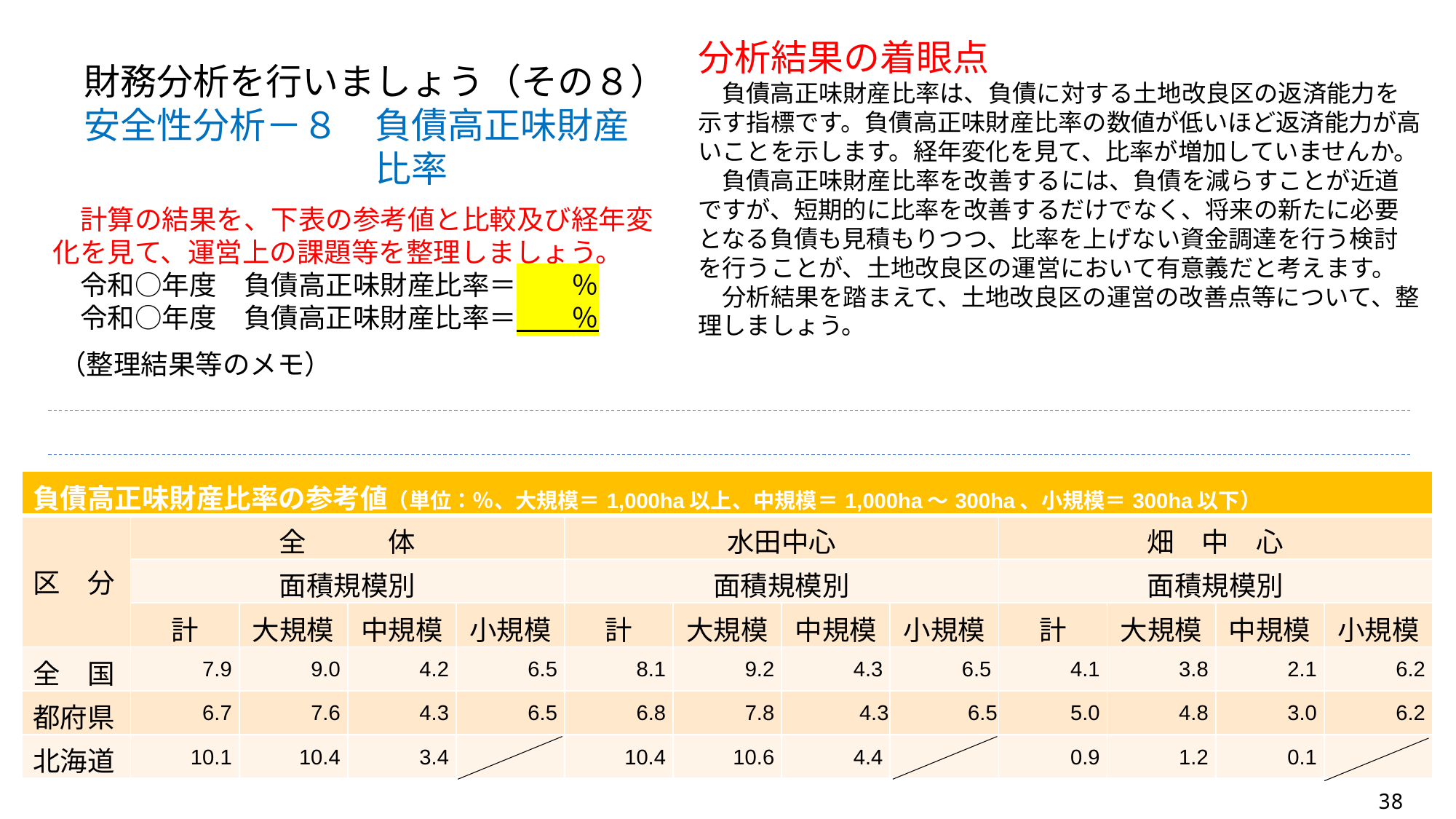

分析結果の着眼点
　負債高正味財産比率は、負債に対する土地改良区の返済能力を示す指標です。負債高正味財産比率の数値が低いほど返済能力が高いことを示します。経年変化を見て、比率が増加していませんか。
　負債高正味財産比率を改善するには、負債を減らすことが近道ですが、短期的に比率を改善するだけでなく、将来の新たに必要となる負債も見積もりつつ、比率を上げない資金調達を行う検討を行うことが、土地改良区の運営において有意義だと考えます。
　分析結果を踏まえて、土地改良区の運営の改善点等について、整理しましょう。
財務分析を行いましょう（その８）
安全性分析－８　負債高正味財産
　　　　　　　　比率
　計算の結果を、下表の参考値と比較及び経年変化を見て、運営上の課題等を整理しましょう。
　令和○年度　負債高正味財産比率＝　　％
　令和○年度　負債高正味財産比率＝　　％
（整理結果等のメモ）
| 負債高正味財産比率の参考値（単位：％、大規模＝1,000ha以上、中規模＝1,000ha～300ha、小規模＝300ha以下） |  |  |  |  |  |  |  |  |  |  |  |  |
| --- | --- | --- | --- | --- | --- | --- | --- | --- | --- | --- | --- | --- |
| 区　分 | 全　　　体 |  |  |  | 水田中心 |  |  |  | 畑　中　心 |  |  |  |
|  | 面積規模別 |  |  |  | 面積規模別 |  |  |  | 面積規模別 |  |  |  |
|  | 計 | 大規模 | 中規模 | 小規模 | 計 | 大規模 | 中規模 | 小規模 | 計 | 大規模 | 中規模 | 小規模 |
| 全　国 | 7.9 | 9.0 | 4.2 | 6.5 | 8.1 | 9.2 | 4.3 | 6.5 | 4.1 | 3.8 | 2.1 | 6.2 |
| 都府県 | 6.7 | 7.6 | 4.3 | 6.5 | 6.8 | 7.8 | 4.3 | 6.5 | 5.0 | 4.8 | 3.0 | 6.2 |
| 北海道 | 10.1 | 10.4 | 3.4 |  | 10.4 | 10.6 | 4.4 |  | 0.9 | 1.2 | 0.1 |  |
38